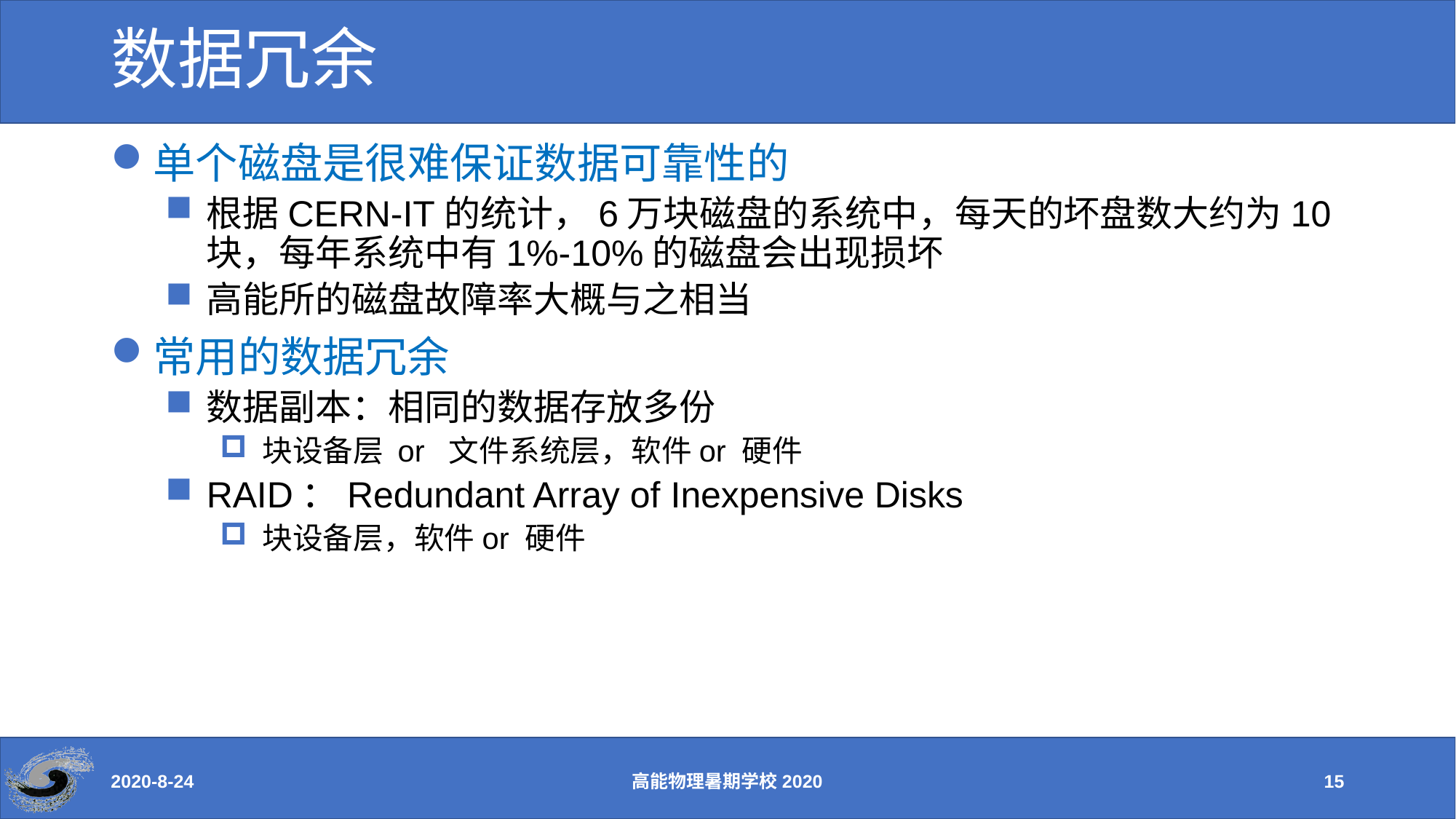

# 数据冗余
单个磁盘是很难保证数据可靠性的
根据CERN-IT的统计，6万块磁盘的系统中，每天的坏盘数大约为10块，每年系统中有1%-10%的磁盘会出现损坏
高能所的磁盘故障率大概与之相当
常用的数据冗余
数据副本：相同的数据存放多份
 块设备层 or  文件系统层，软件or 硬件
RAID：Redundant Array of Inexpensive Disks
 块设备层，软件or 硬件

2020-8-24
高能物理暑期学校2020
15